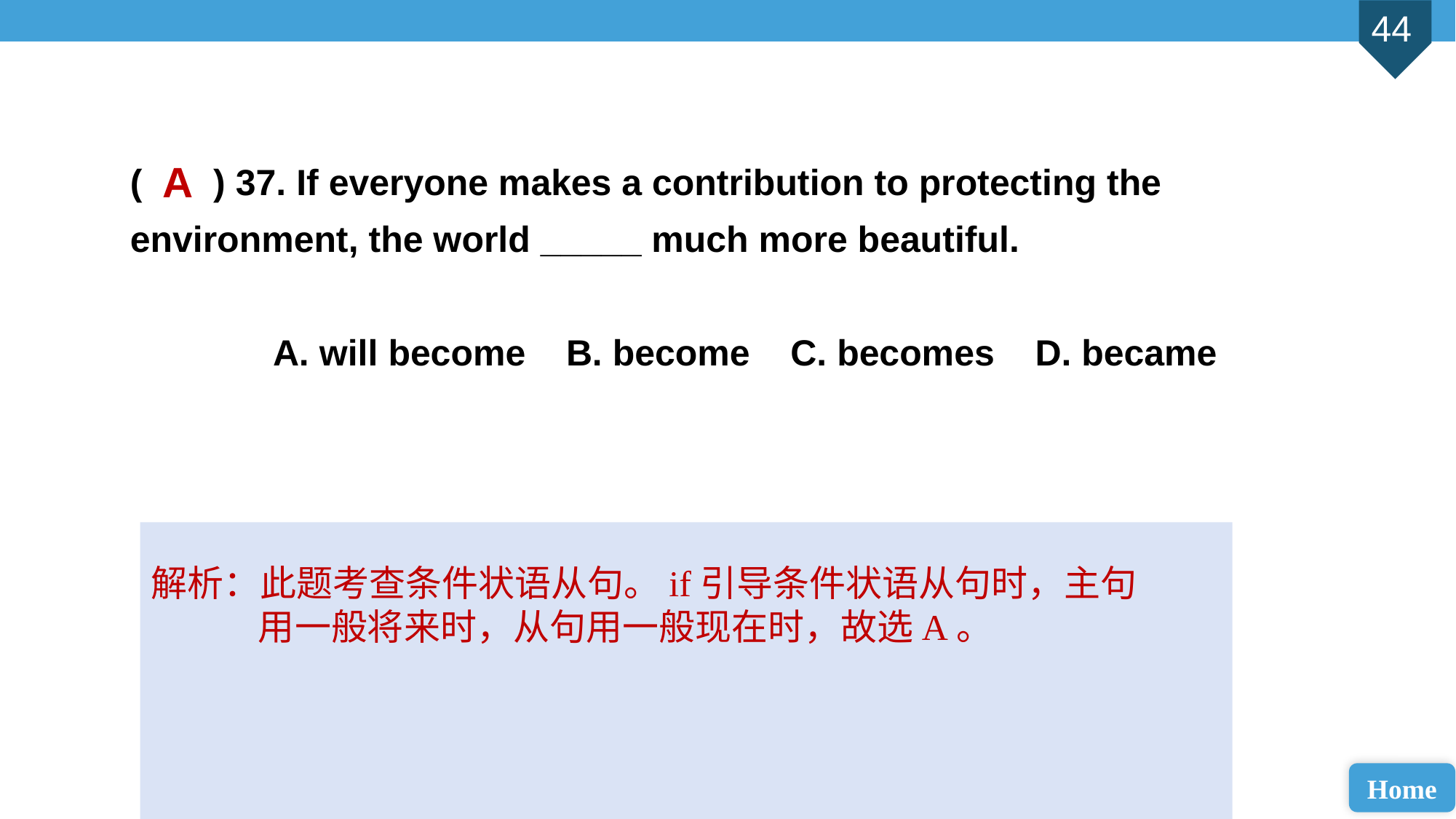

(       ) 37. If everyone makes a contribution to protecting the 	   	      environment, the world _____ much more beautiful.

              A. will become    B. become    C. becomes    D. became
A

解析：此题考查条件状语从句。if引导条件状语从句时，主句用一般将来时，从句用一般现在时，故选A。